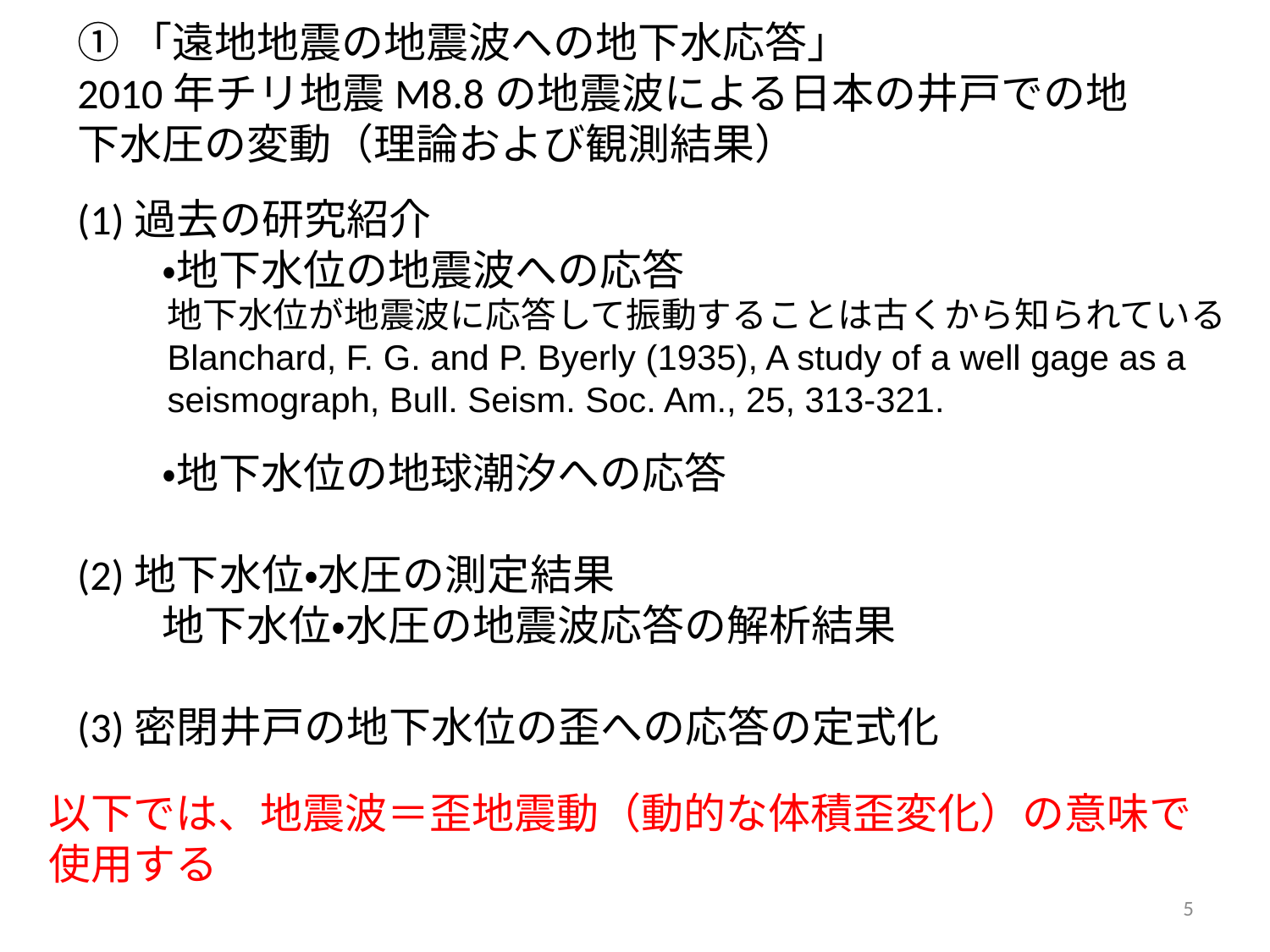

①「遠地地震の地震波への地下水応答」
2010年チリ地震M8.8の地震波による日本の井戸での地下水圧の変動（理論および観測結果）
(1)過去の研究紹介
　　・地下水位の地震波への応答

　　・地下水位の地球潮汐への応答

(2)地下水位・水圧の測定結果
　　地下水位・水圧の地震波応答の解析結果

(3)密閉井戸の地下水位の歪への応答の定式化
地下水位が地震波に応答して振動することは古くから知られている
Blanchard, F. G. and P. Byerly (1935), A study of a well gage as a seismograph, Bull. Seism. Soc. Am., 25, 313-321.
以下では、地震波＝歪地震動（動的な体積歪変化）の意味で
使用する
5